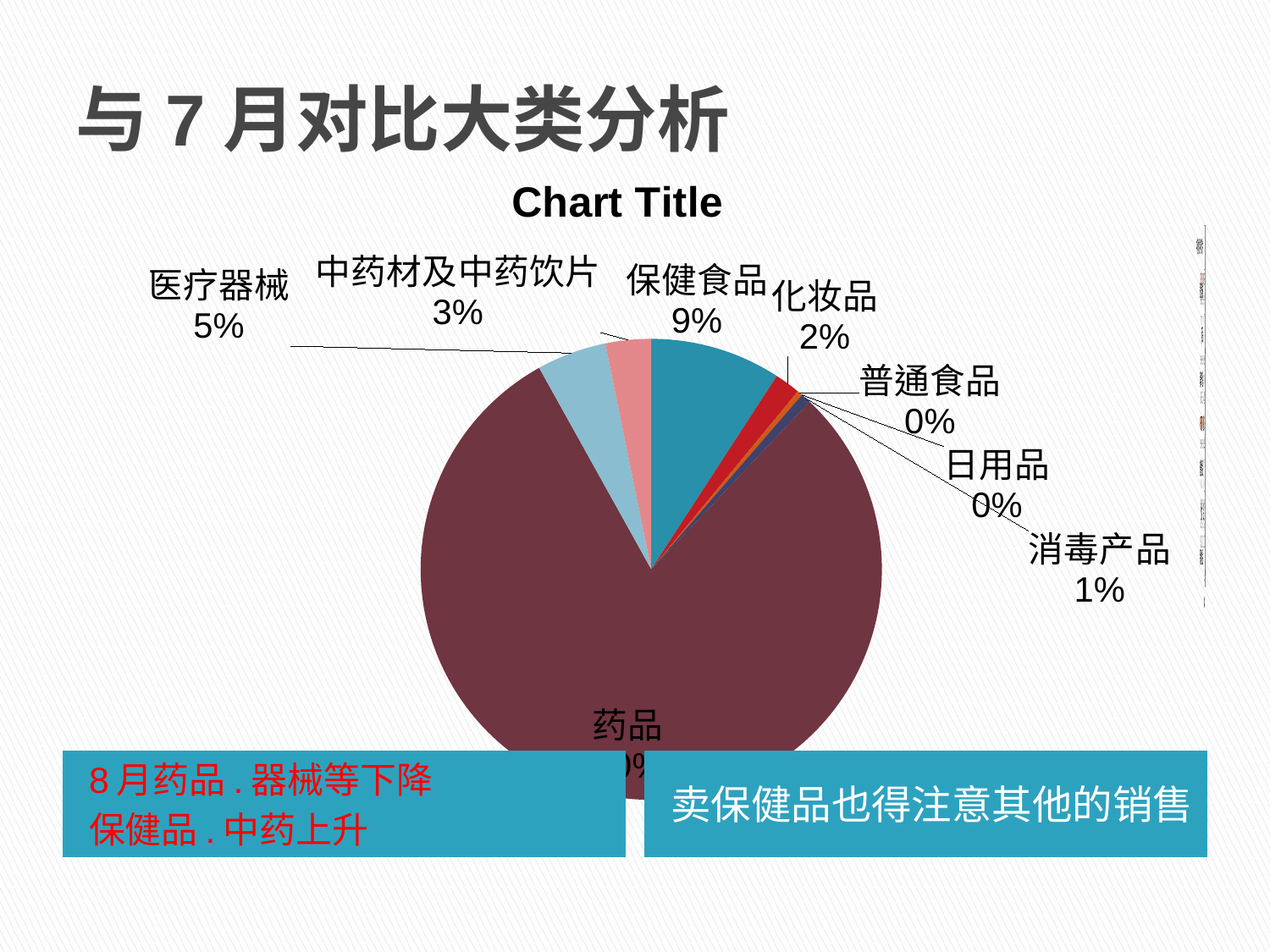

# 与7月对比大类分析

### Chart:

| Category |  |  |  |  |  |  |  |
|---|---|---|---|---|---|---|---|
| 保健食品 | 6845.750000000001 | None | None | None | None | None | None |
| 化妆品 | 1344.42 | None | None | None | None | None | None |
| 普通食品 | 279.8999999999997 | None | None | None | None | None | None |
| 日用品 | 2.18 | None | None | None | None | None | None |
| 消毒产品 | 532.6700000000005 | None | None | None | None | None | None |
| 药品 | 59647.620000000075 | None | None | None | None | None | None |
| 医疗器械 | 3643.18 | None | None | None | None | None | None |
| 中药材及中药饮片 | 2391.359999999999 | None | None | None | None | None | None |

### Chart

| Category |  |  |  |  |  |  |
|---|---|---|---|---|---|---|
| 保健食品 | 8763.34 | None | None | None | None | None |
| 化妆品 | 602.76 | None | None | None | None | None |
| 普通食品 | 159.9 | None | None | None | None | None |
| 日用品 | 80.59 | None | None | None | None | None |
| 消毒产品 | 527.23 | None | None | None | None | None |
| 药品 | 56736.3200000001 | None | None | None | None | None |
| 医疗器械 | 2779.190000000001 | None | None | None | None | None |
| 中药材及中药饮片 | 3616.2000000000007 | None | None | None | None | None |
8月药品.器械等下降
保健品.中药上升
卖保健品也得注意其他的销售